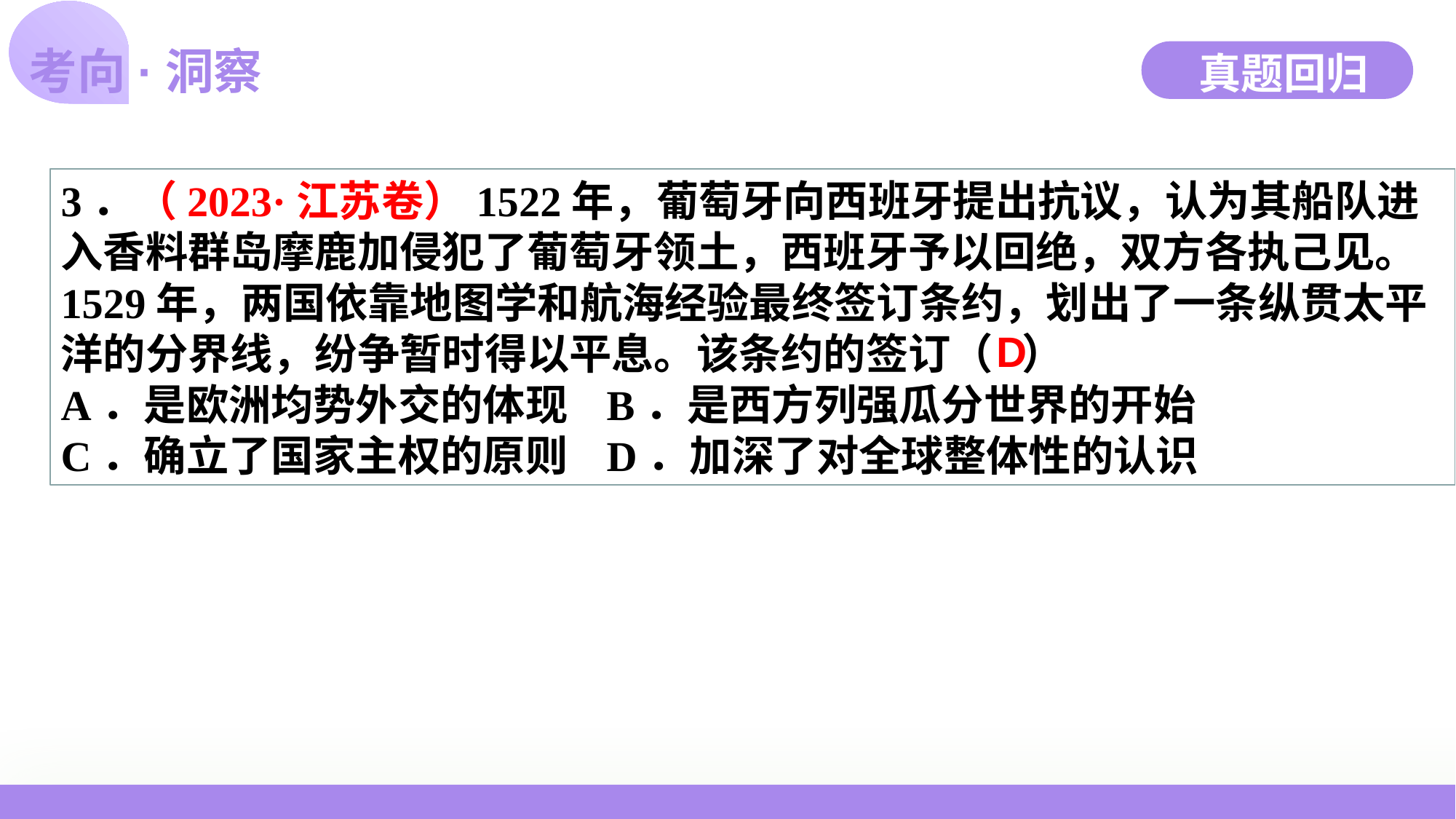

考向·洞察

真题回归
3．（2023·江苏卷）1522年，葡萄牙向西班牙提出抗议，认为其船队进入香料群岛摩鹿加侵犯了葡萄牙领土，西班牙予以回绝，双方各执己见。1529年，两国依靠地图学和航海经验最终签订条约，划出了一条纵贯太平洋的分界线，纷争暂时得以平息。该条约的签订（   ）
A．是欧洲均势外交的体现	B．是西方列强瓜分世界的开始
C．确立了国家主权的原则	D．加深了对全球整体性的认识
D
02